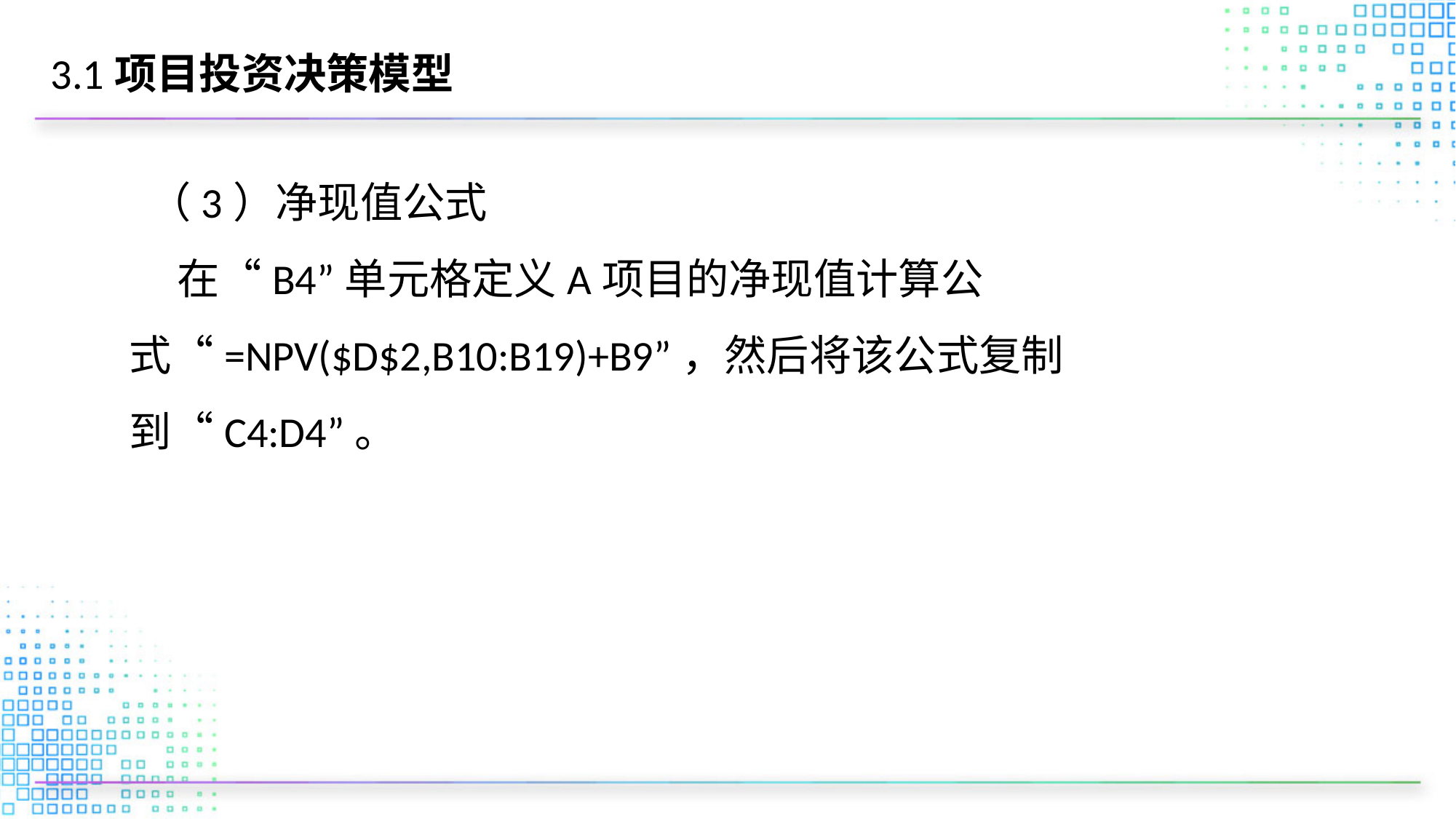

# 3.1项目投资决策模型
 （3）净现值公式
    在“B4”单元格定义A项目的净现值计算公式“=NPV($D$2,B10:B19)+B9”，然后将该公式复制到“C4:D4”。